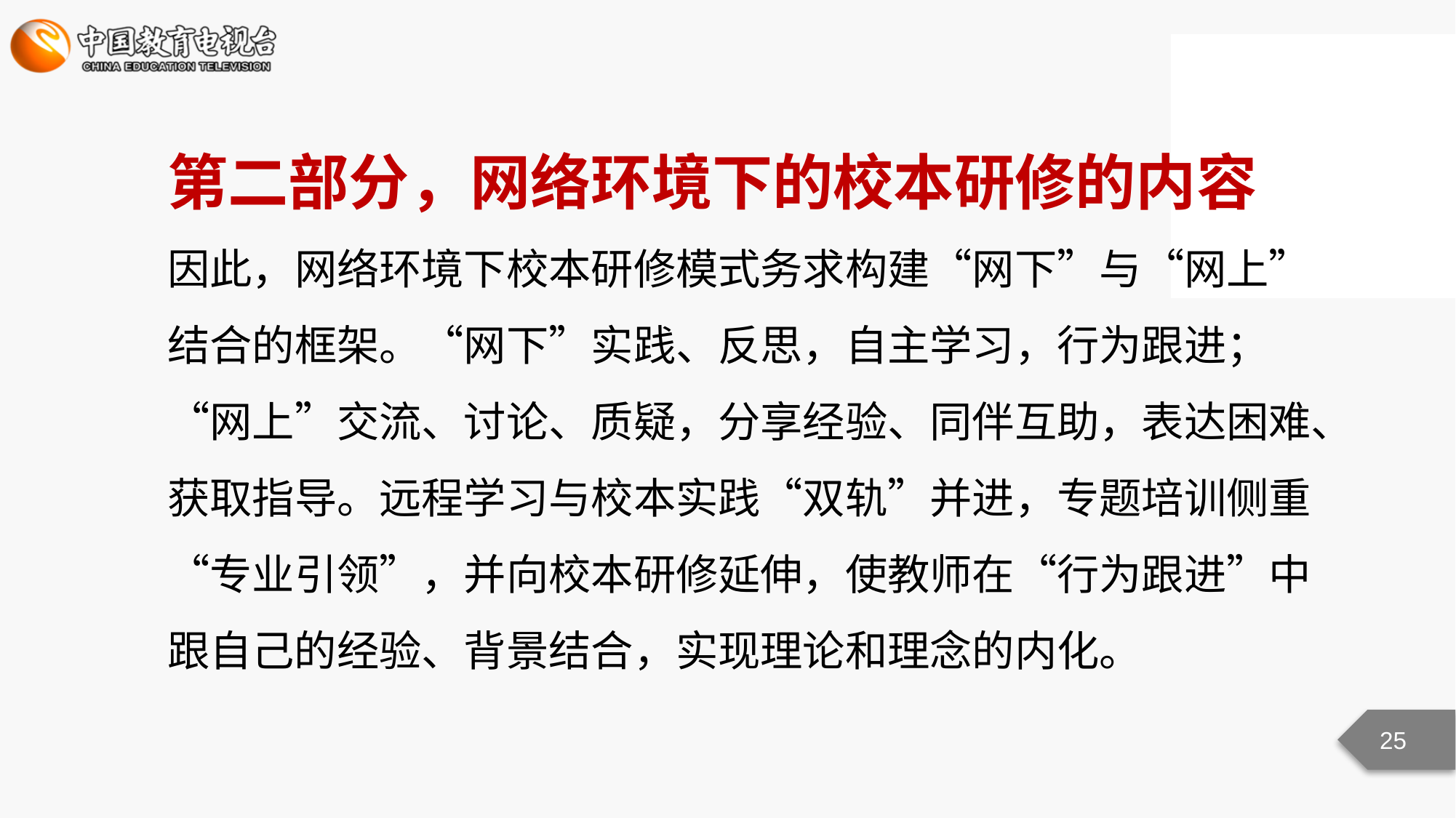

第二部分，网络环境下的校本研修的内容
因此，网络环境下校本研修模式务求构建“网下”与“网上”结合的框架。“网下”实践、反思，自主学习，行为跟进；“网上”交流、讨论、质疑，分享经验、同伴互助，表达困难、获取指导。远程学习与校本实践“双轨”并进，专题培训侧重“专业引领”，并向校本研修延伸，使教师在“行为跟进”中跟自己的经验、背景结合，实现理论和理念的内化。